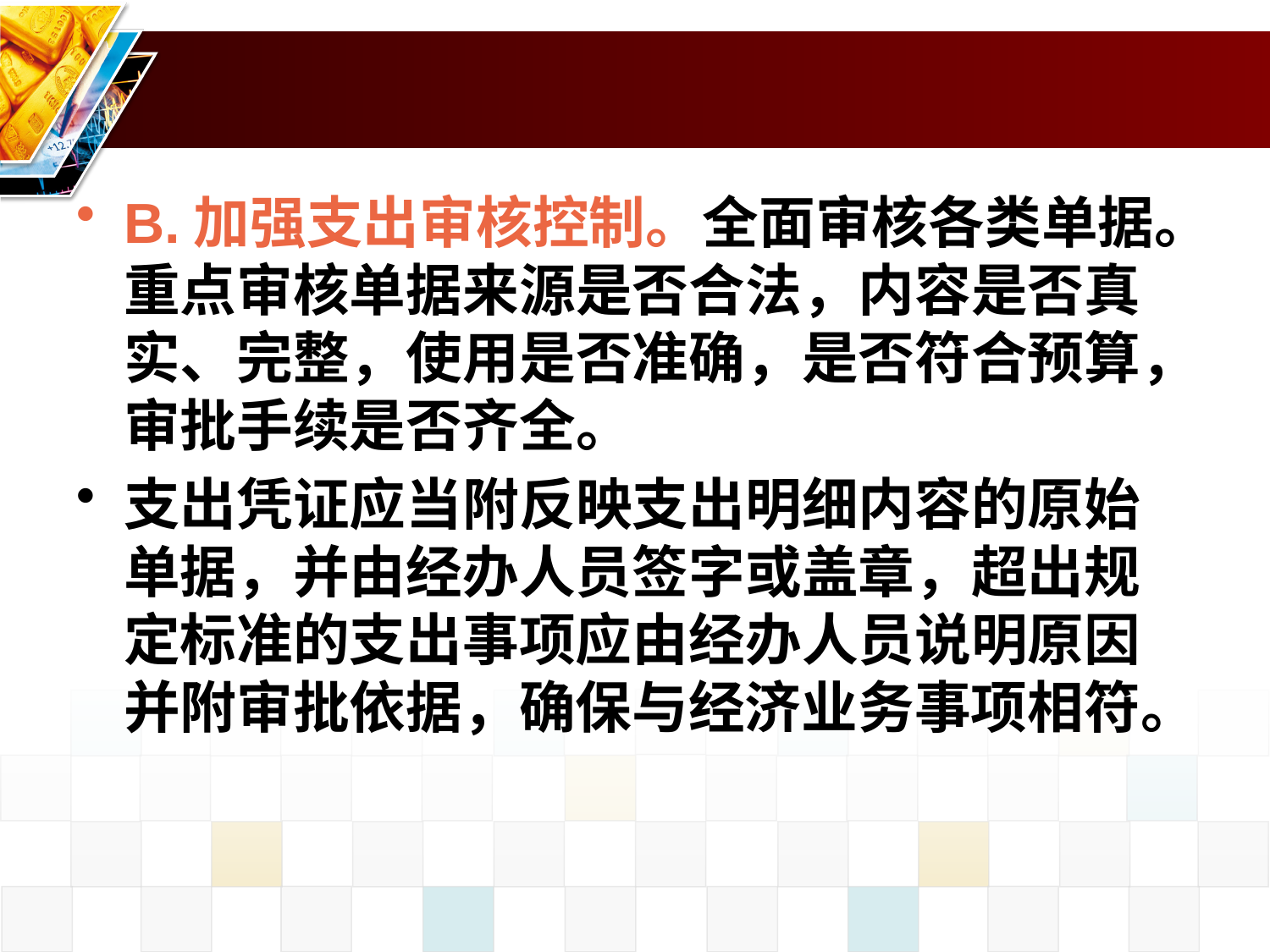

#
B.加强支出审核控制。全面审核各类单据。重点审核单据来源是否合法，内容是否真实、完整，使用是否准确，是否符合预算，审批手续是否齐全。
支出凭证应当附反映支出明细内容的原始单据，并由经办人员签字或盖章，超出规定标准的支出事项应由经办人员说明原因并附审批依据，确保与经济业务事项相符。